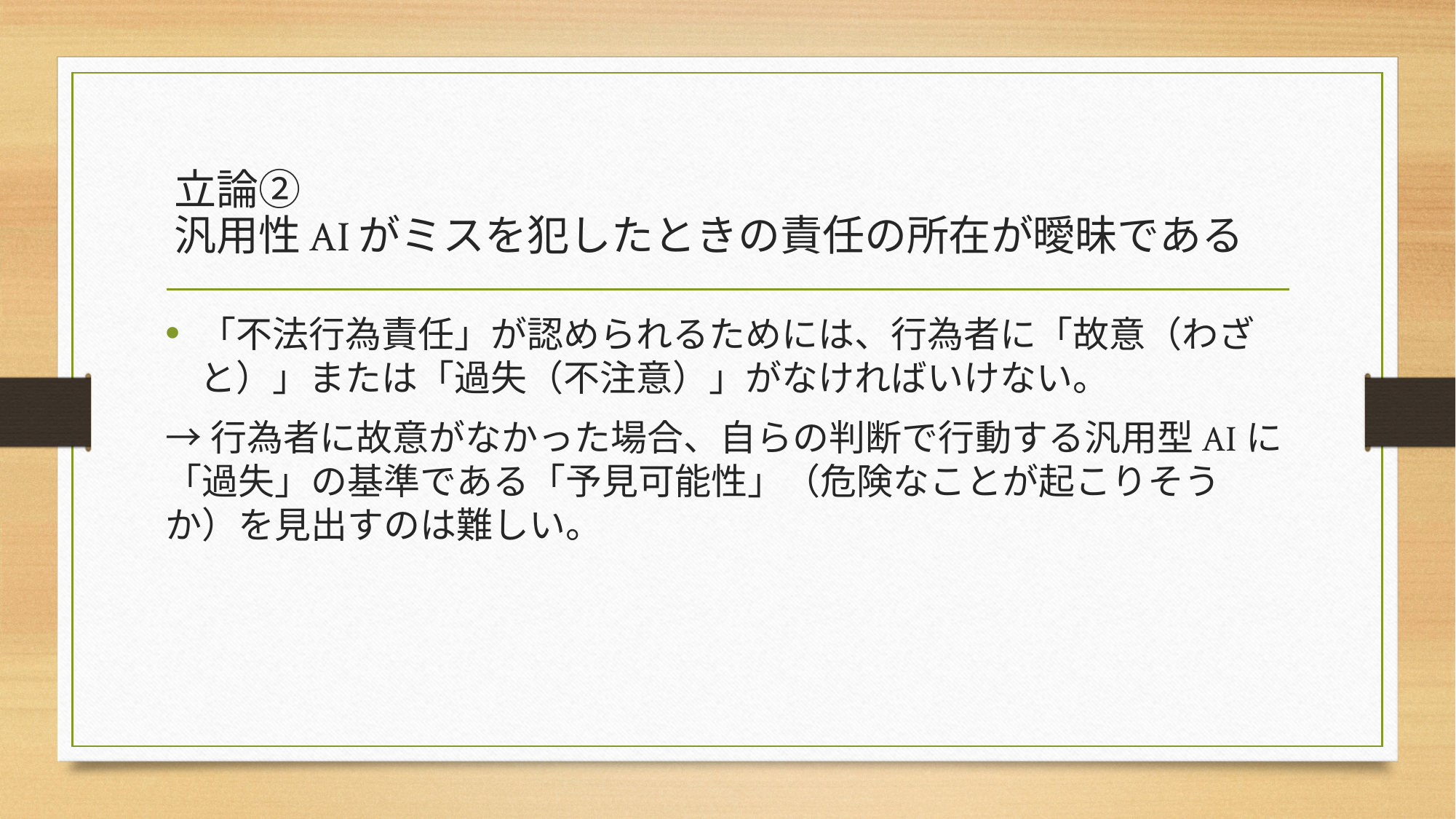

# 立論② 汎用性AIがミスを犯したときの責任の所在が曖昧である
「不法行為責任」が認められるためには、行為者に「故意（わざと）」または「過失（不注意）」がなければいけない。
→行為者に故意がなかった場合、自らの判断で行動する汎用型AIに「過失」の基準である「予見可能性」（危険なことが起こりそうか）を見出すのは難しい。